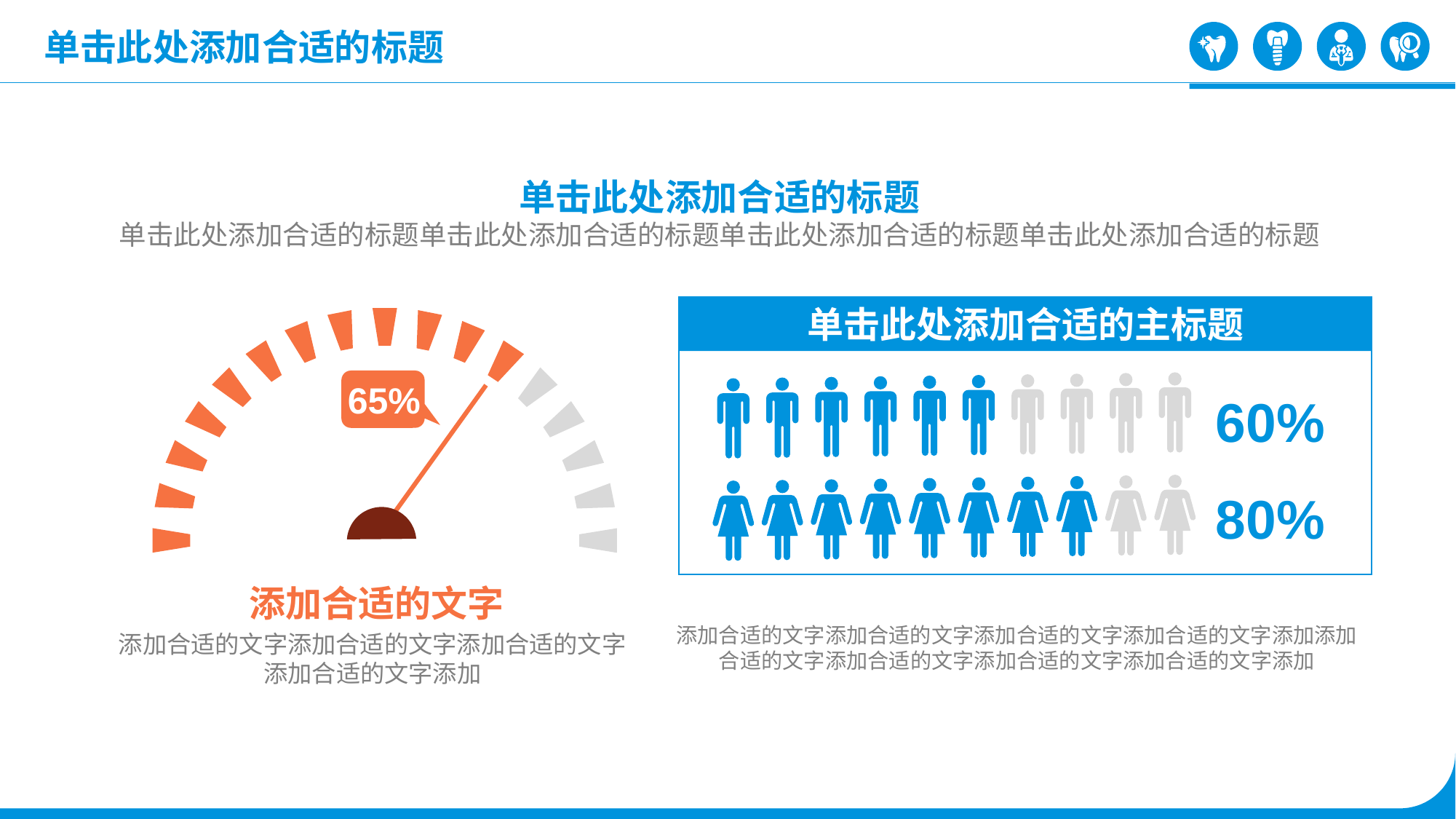

单击此处添加合适的标题
单击此处添加合适的标题
单击此处添加合适的标题单击此处添加合适的标题单击此处添加合适的标题单击此处添加合适的标题

单击此处添加合适的主标题

65%

60%

80%

添加合适的文字
添加合适的文字添加合适的文字添加合适的文字添加合适的文字添加
添加合适的文字添加合适的文字添加合适的文字添加合适的文字添加添加合适的文字添加合适的文字添加合适的文字添加合适的文字添加